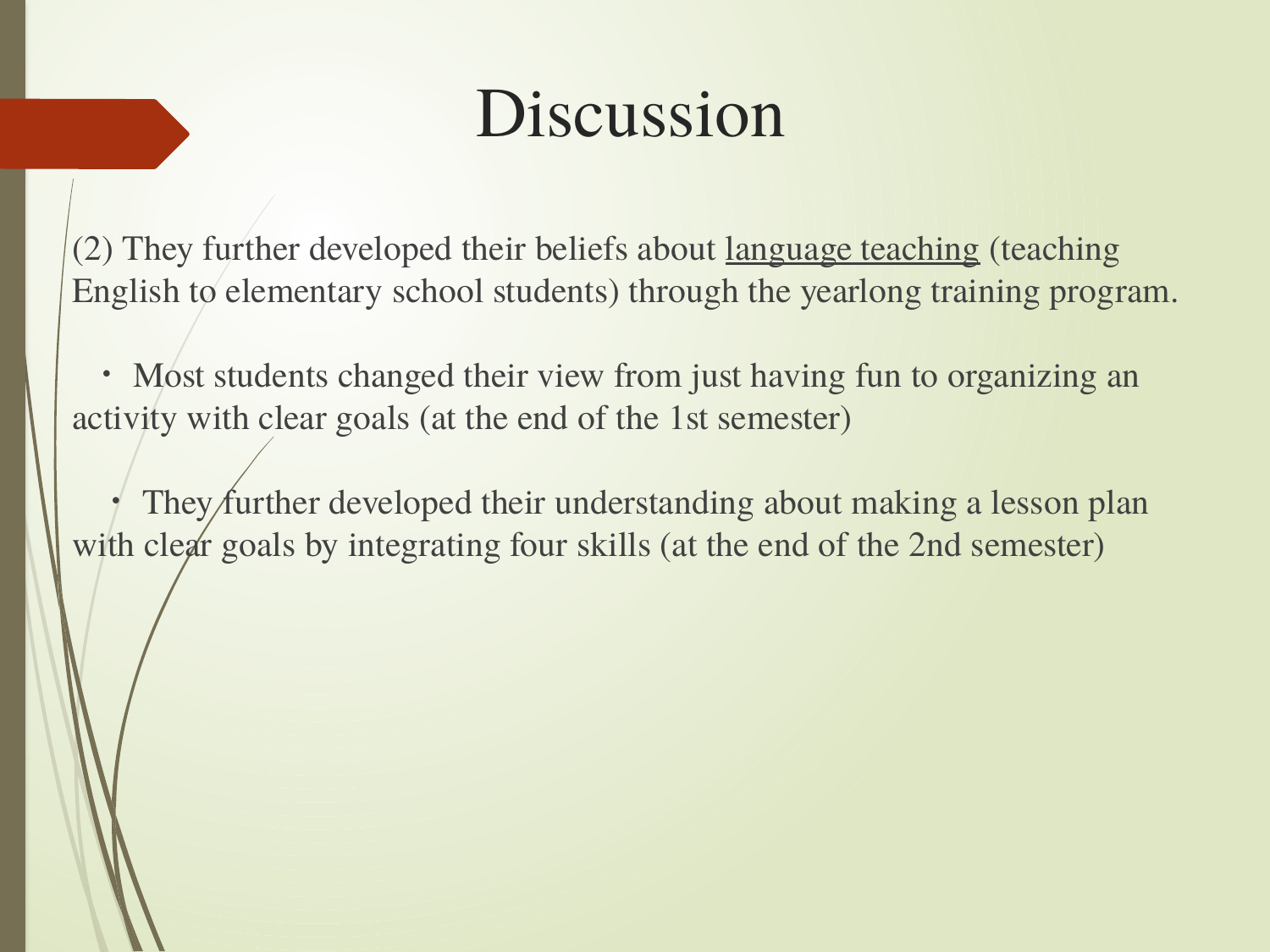

# Discussion
(2) They further developed their beliefs about language teaching (teaching English to elementary school students) through the yearlong training program.

 ・Most students changed their view from just having fun to organizing an activity with clear goals (at the end of the 1st semester)

  ・They further developed their understanding about making a lesson plan with clear goals by integrating four skills (at the end of the 2nd semester)